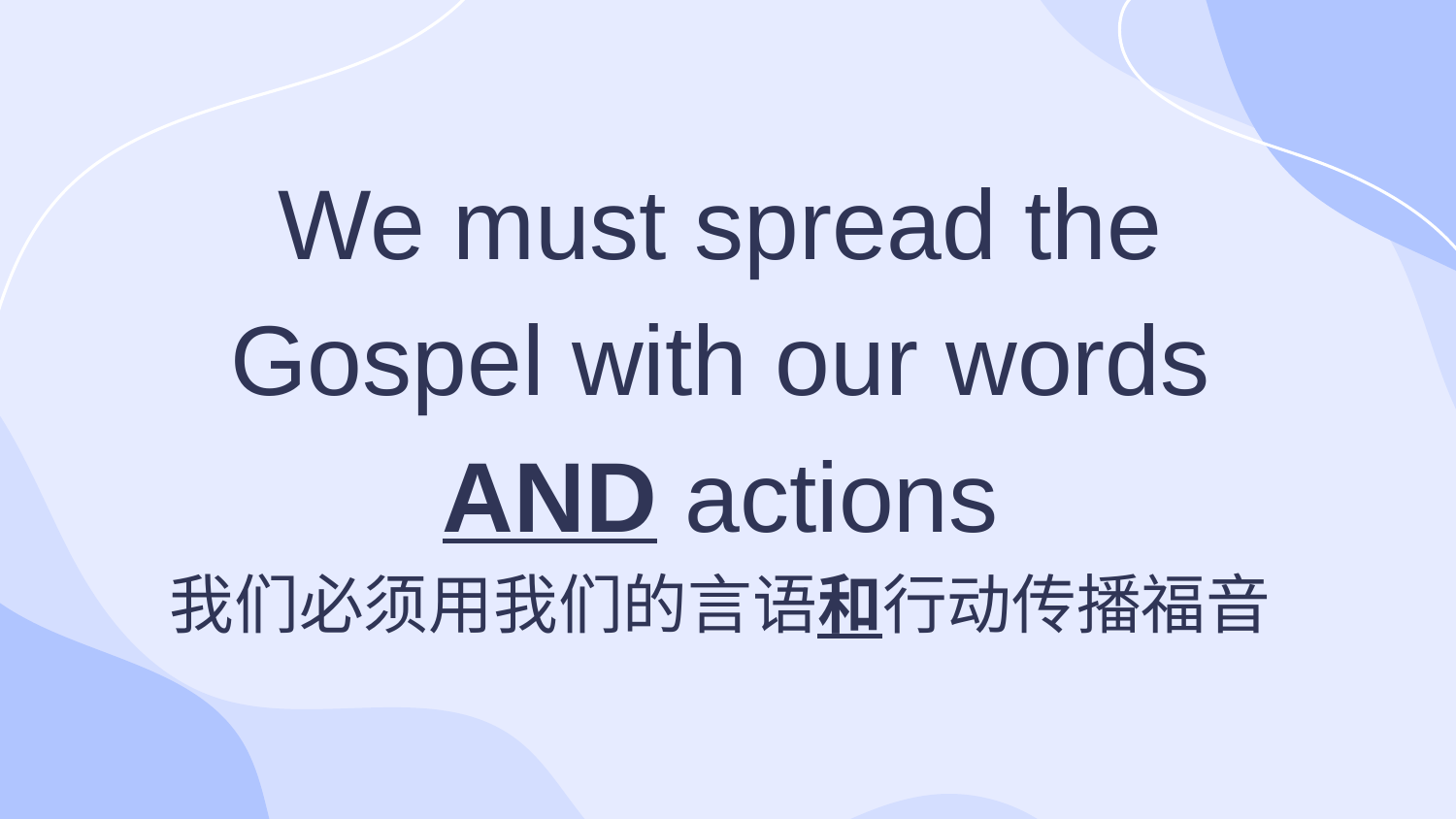

We must spread the Gospel with our words AND actions
我们必须用我们的言语和行动传播福音